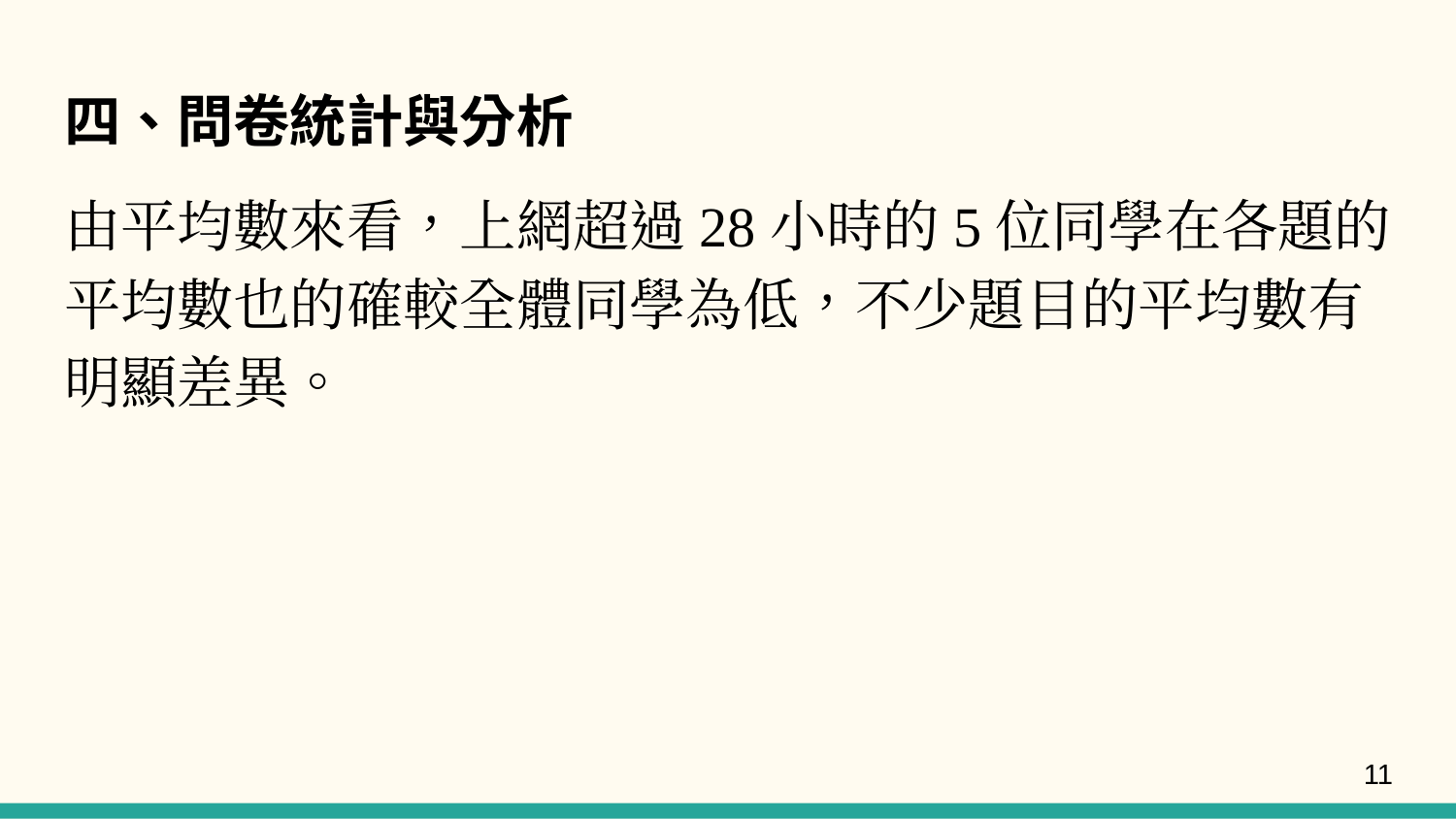

# 四、問卷統計與分析

由平均數來看，上網超過28小時的5位同學在各題的平均數也的確較全體同學為低，不少題目的平均數有明顯差異。

11